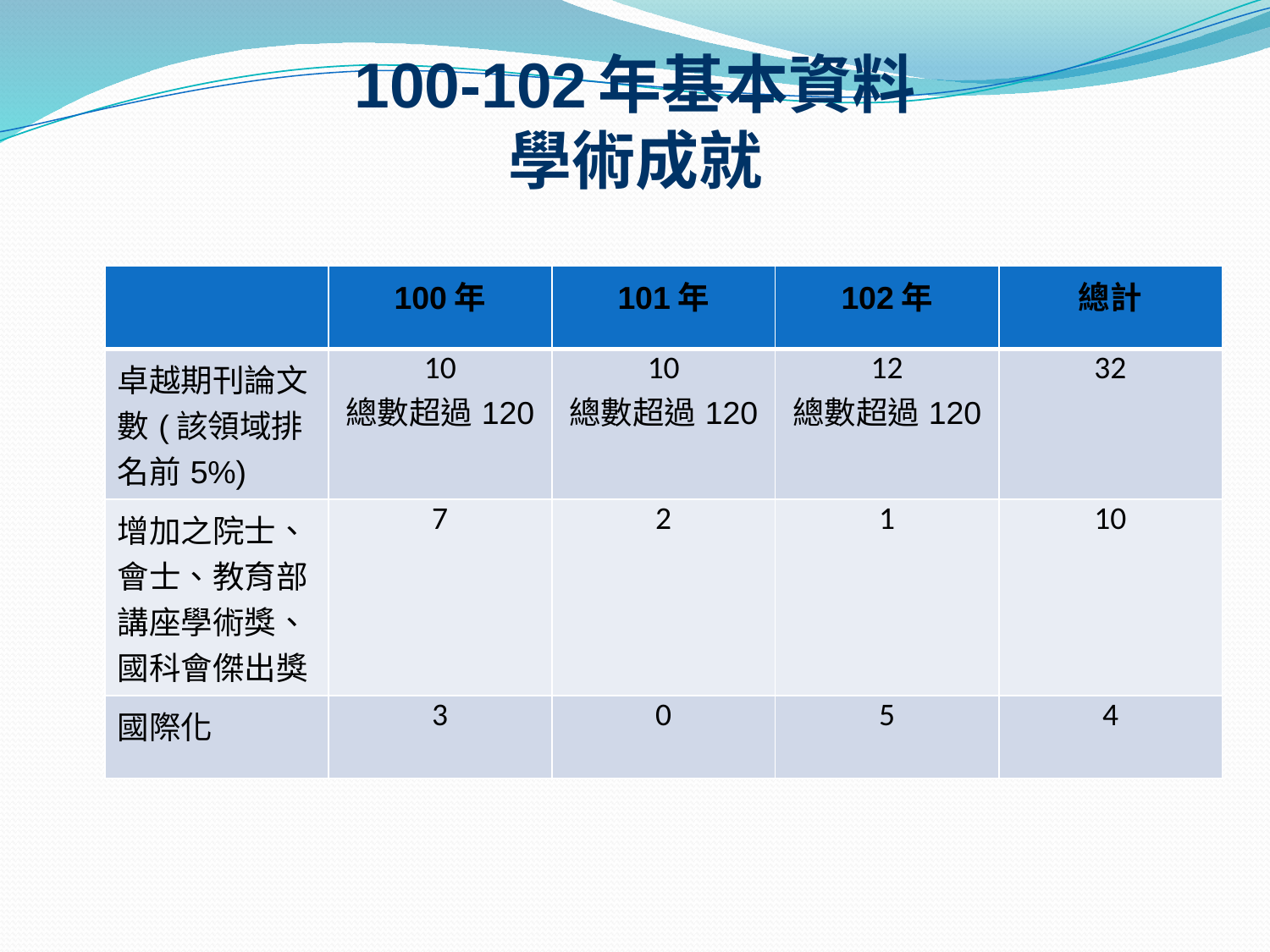

# 100-102年基本資料 學術成就
|  | 100年 | 101年 | 102年 | 總計 |
| --- | --- | --- | --- | --- |
| 卓越期刊論文數(該領域排名前5%) | 10 總數超過120 | 10 總數超過120 | 12 總數超過120 | 32 |
| 增加之院士、會士、教育部講座學術獎、國科會傑出獎 | 7 | 2 | 1 | 10 |
| 國際化 | 3 | 0 | 5 | 4 |